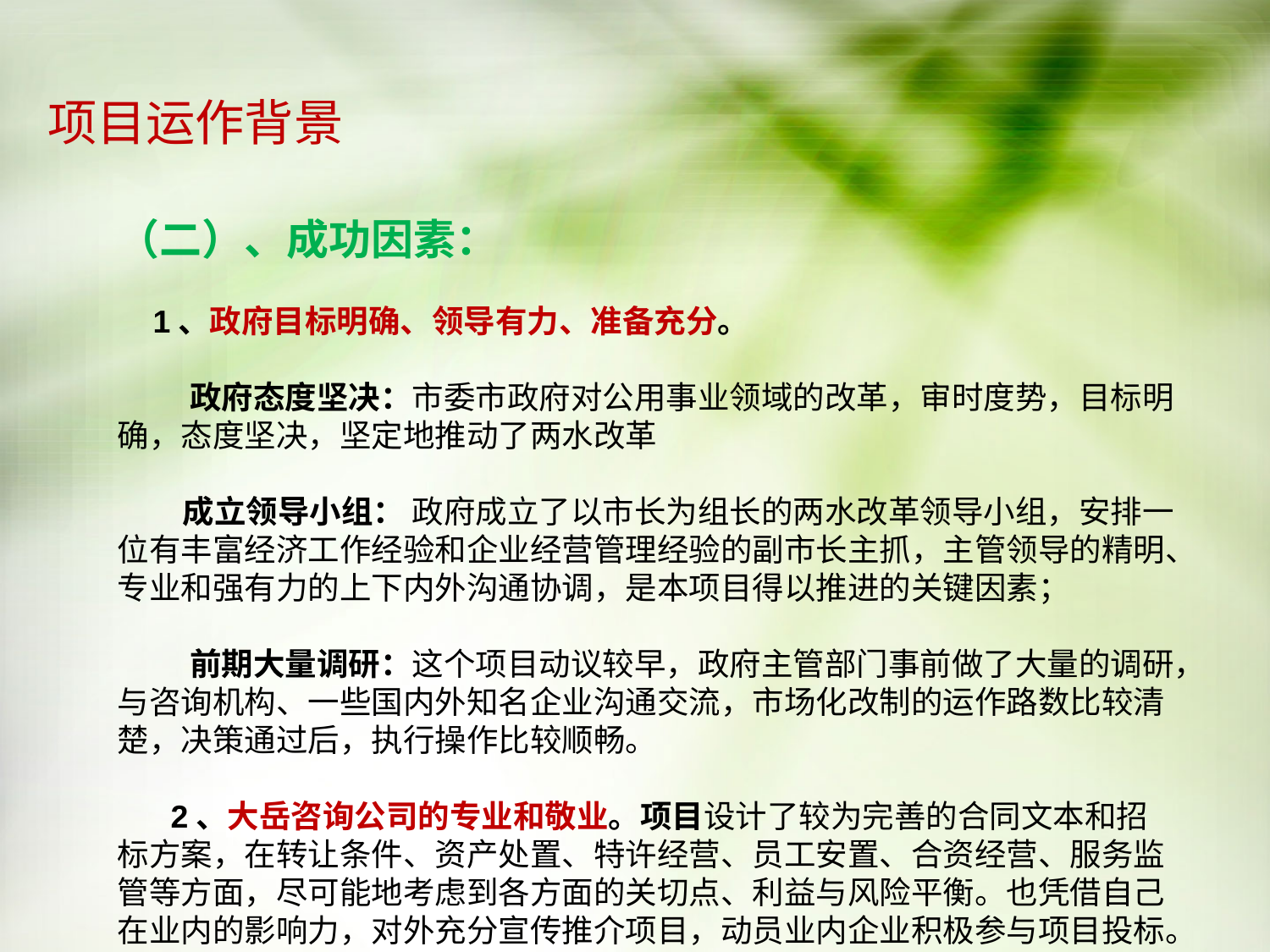

项目运作背景

（二）、成功因素：

    1、政府目标明确、领导有力、准备充分。

         政府态度坚决：市委市政府对公用事业领域的改革，审时度势，目标明确，态度坚决，坚定地推动了两水改革

        成立领导小组： 政府成立了以市长为组长的两水改革领导小组，安排一位有丰富经济工作经验和企业经营管理经验的副市长主抓，主管领导的精明、专业和强有力的上下内外沟通协调，是本项目得以推进的关键因素；

         前期大量调研：这个项目动议较早，政府主管部门事前做了大量的调研，与咨询机构、一些国内外知名企业沟通交流，市场化改制的运作路数比较清楚，决策通过后，执行操作比较顺畅。

      2、大岳咨询公司的专业和敬业。项目设计了较为完善的合同文本和招标方案，在转让条件、资产处置、特许经营、员工安置、合资经营、服务监管等方面，尽可能地考虑到各方面的关切点、利益与风险平衡。也凭借自己在业内的影响力，对外充分宣传推介项目，动员业内企业积极参与项目投标。